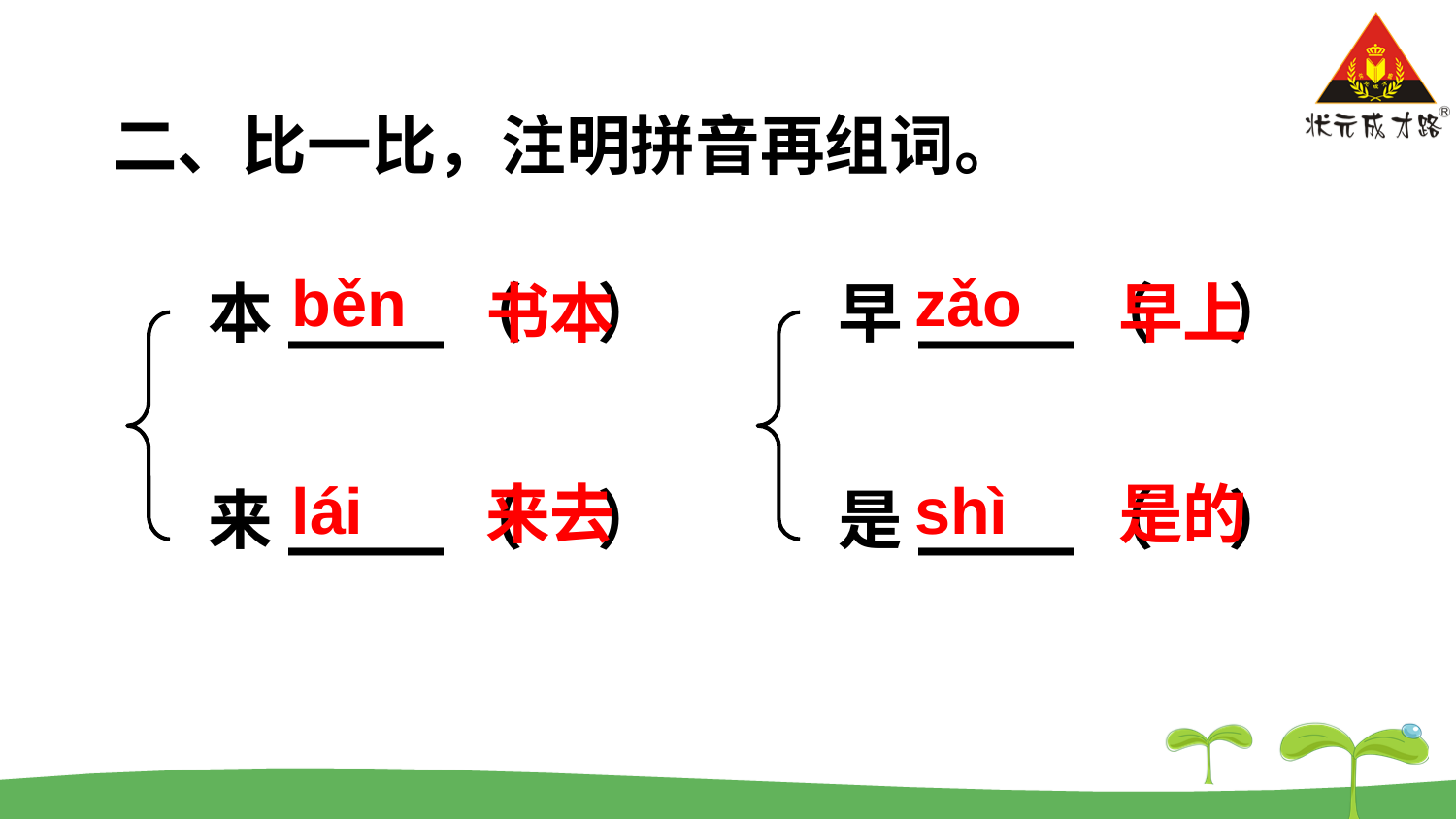

二、比一比，注明拼音再组词。
běn
zǎo
本____（     ）

来____（     ）
书本
早____（     ）

是____（     ）
早上
lái
shì
来去
是的